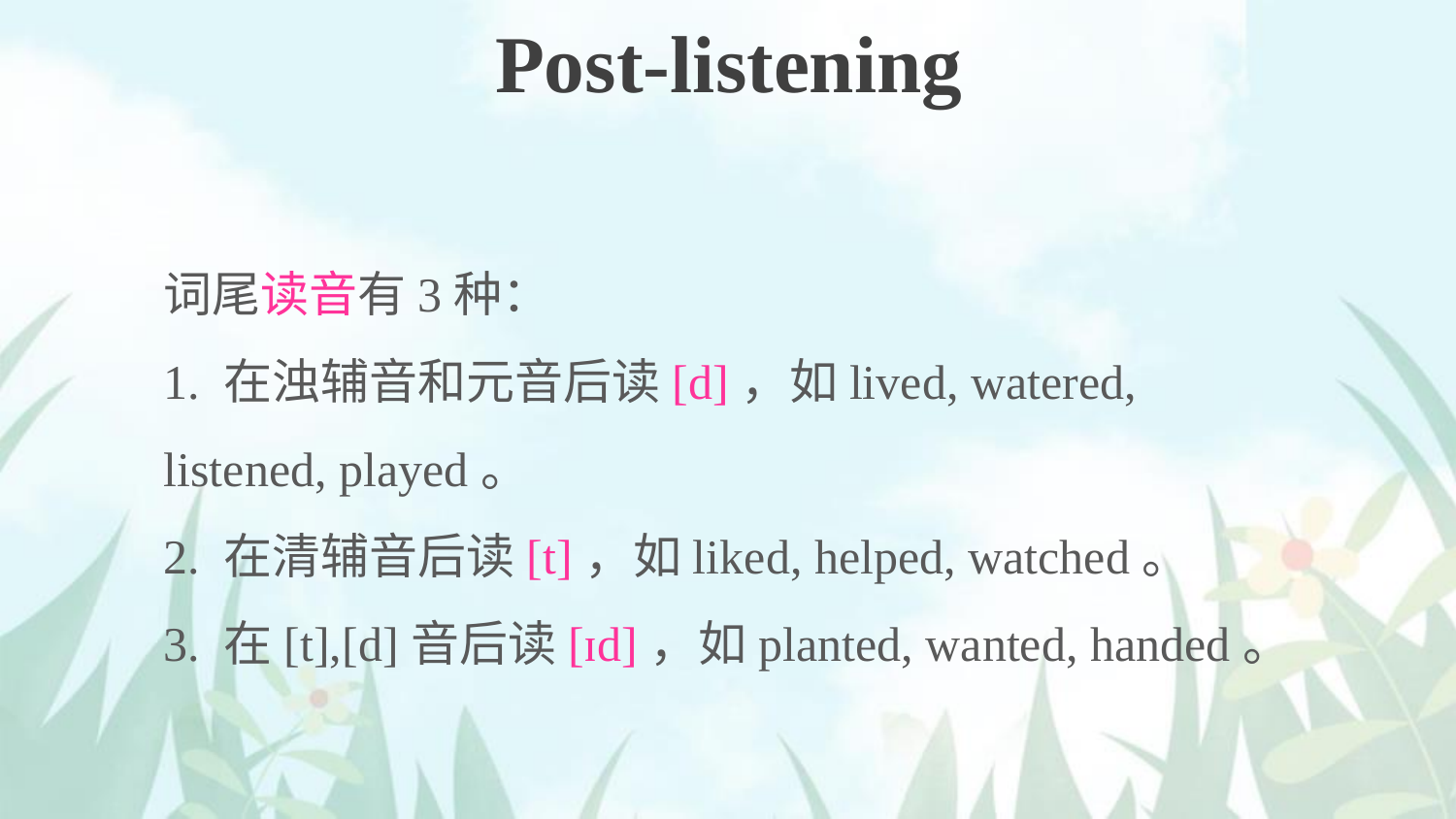

Post-listening
词尾读音有3种：
1. 在浊辅音和元音后读[d]，如lived, watered, listened, played。
2. 在清辅音后读[t]，如liked, helped, watched。
3. 在[t],[d]音后读[ɪd]，如planted, wanted, handed。